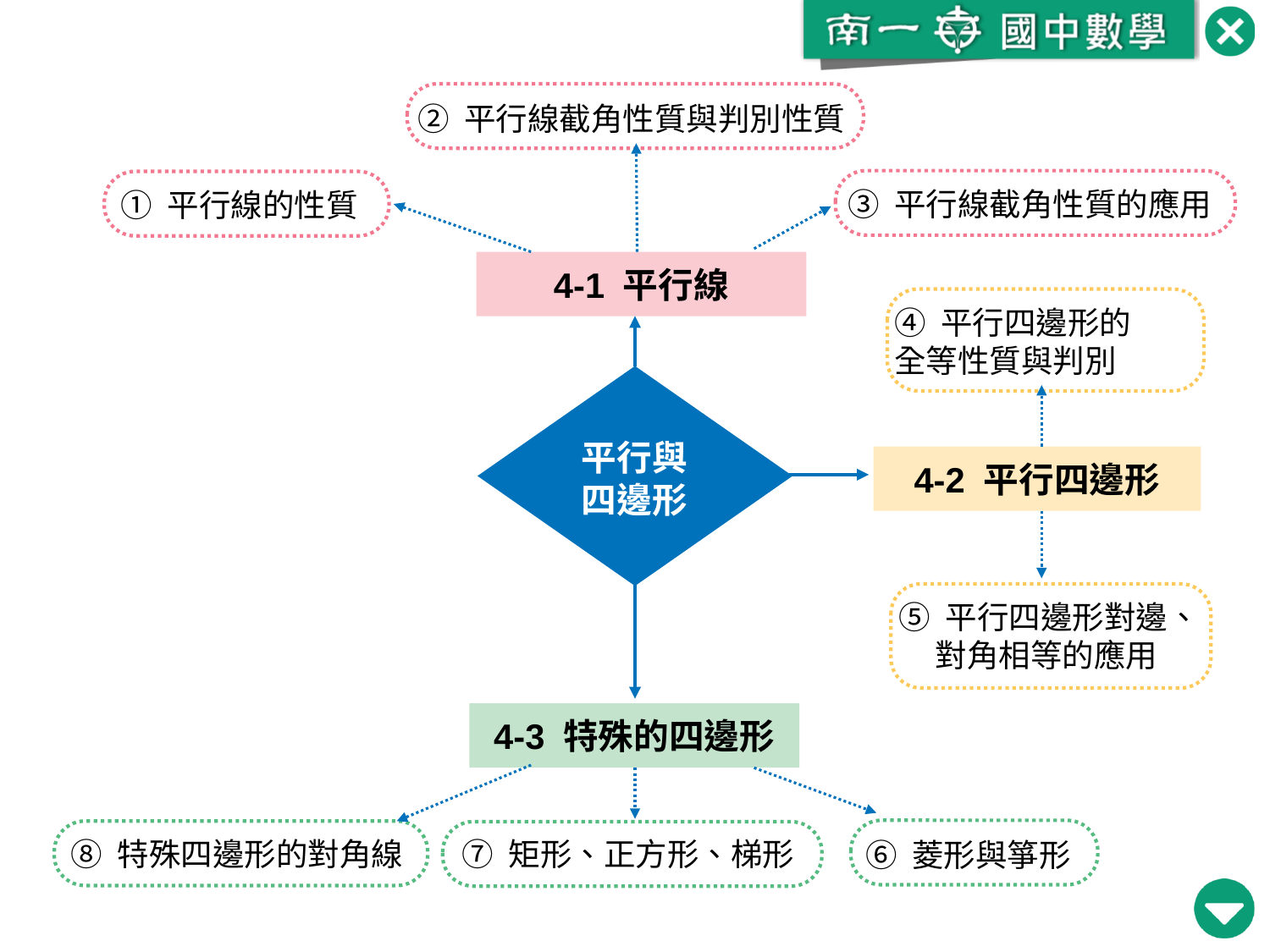

② 平行線截角性質與判別性質

③ 平行線截角性質的應用
① 平行線的性質
4-1 平行線

④ 平行四邊形的
全等性質與判別

平行與
四邊形
4-2 平行四邊形

⑤ 平行四邊形對邊、對角相等的應用
4-3 特殊的四邊形

⑧ 特殊四邊形的對角線
⑦ 矩形、正方形、梯形
⑥ 菱形與箏形